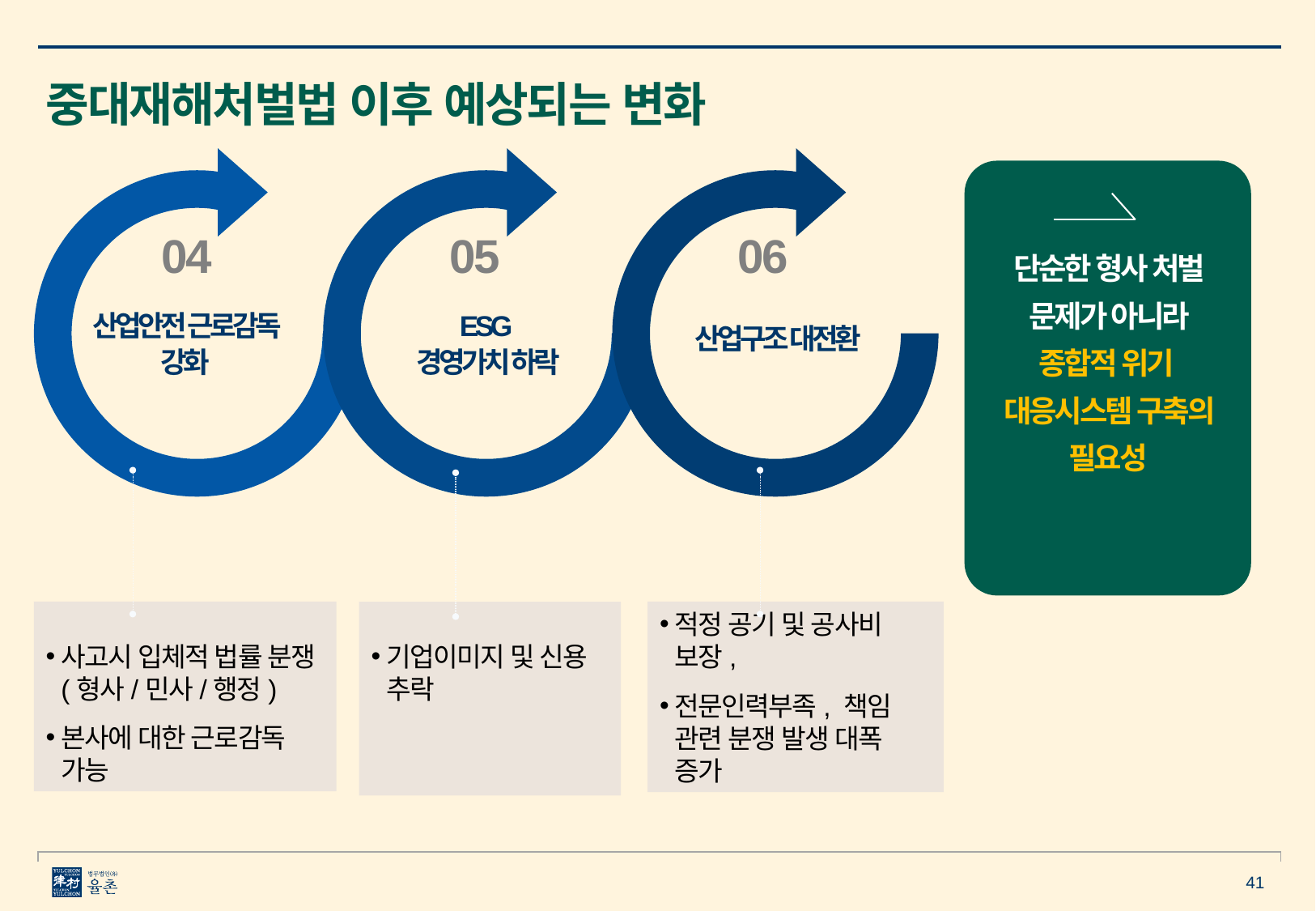

중대재해처벌법 이후 예상되는 변화

04
05
06
단순한 형사 처벌 문제가 아니라 종합적 위기  대응시스템 구축의 필요성
산업안전 근로감독 강화
ESG
경영가치 하락
산업구조 대전환

사고시 입체적 법률 분쟁(형사/민사/행정)

본사에 대한 근로감독 가능
적정 공기 및 공사비 보장,
전문인력부족, 책임 관련 분쟁 발생 대폭 증가

기업이미지 및 신용 추락

41